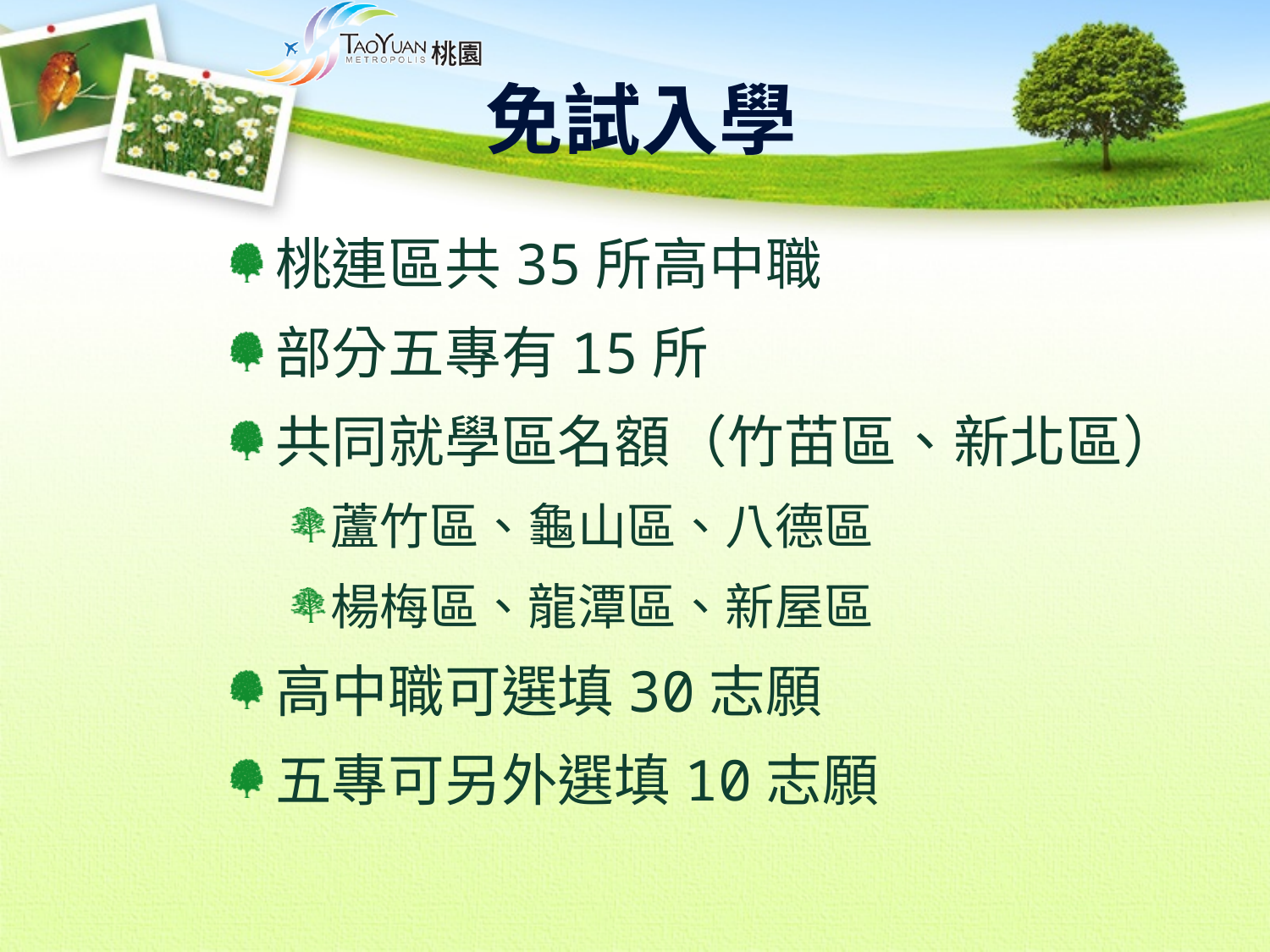

# 免試入學
桃連區共35所高中職
部分五專有15所
共同就學區名額（竹苗區、新北區）
蘆竹區、龜山區、八德區
楊梅區、龍潭區、新屋區
高中職可選填30志願
五專可另外選填10志願